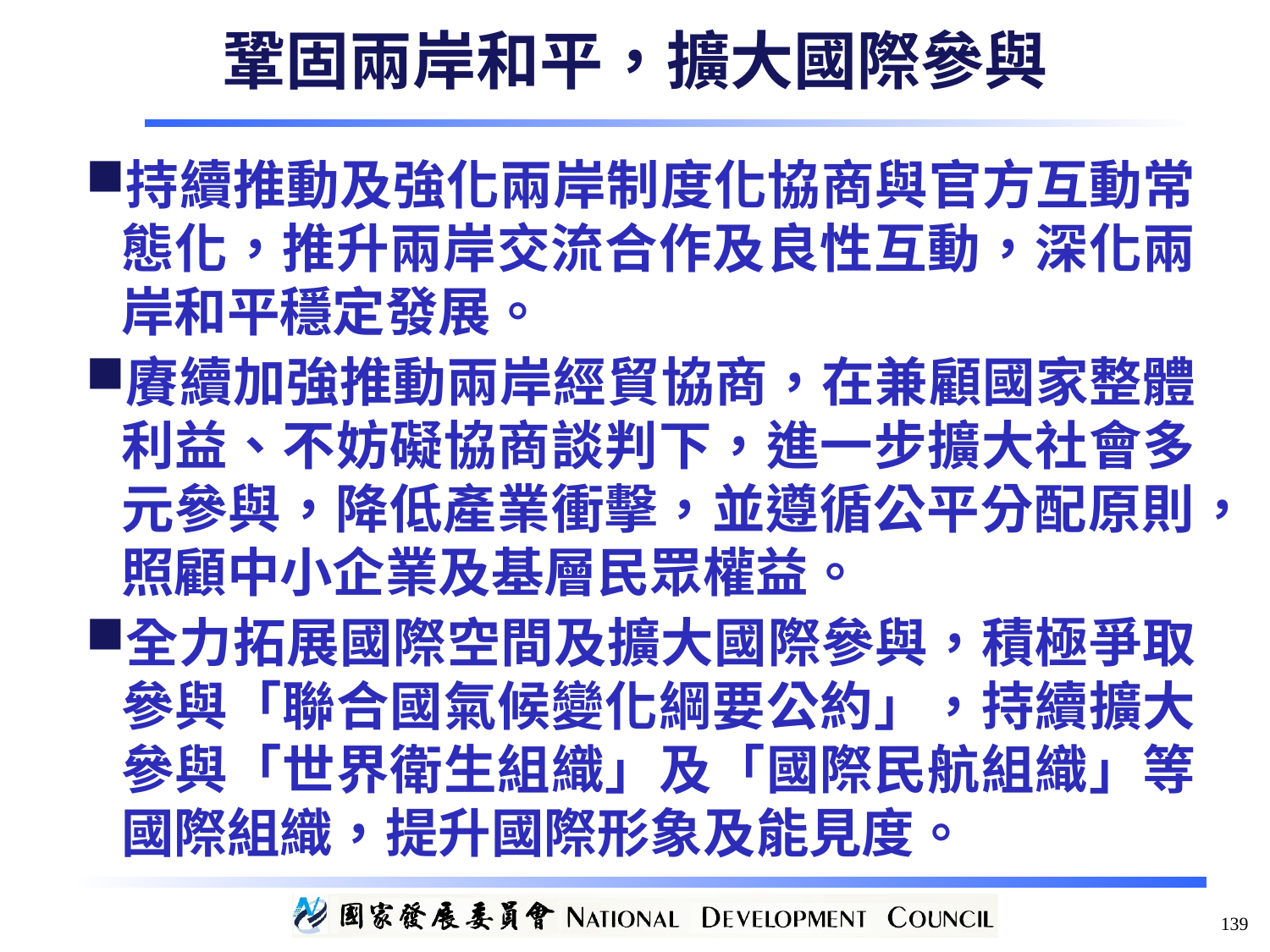

鞏固兩岸和平，擴大國際參與
持續推動及強化兩岸制度化協商與官方互動常態化，推升兩岸交流合作及良性互動，深化兩岸和平穩定發展。
賡續加強推動兩岸經貿協商，在兼顧國家整體利益、不妨礙協商談判下，進一步擴大社會多元參與，降低產業衝擊，並遵循公平分配原則，照顧中小企業及基層民眾權益。
全力拓展國際空間及擴大國際參與，積極爭取參與「聯合國氣候變化綱要公約」，持續擴大參與「世界衛生組織」及「國際民航組織」等國際組織，提升國際形象及能見度。

139